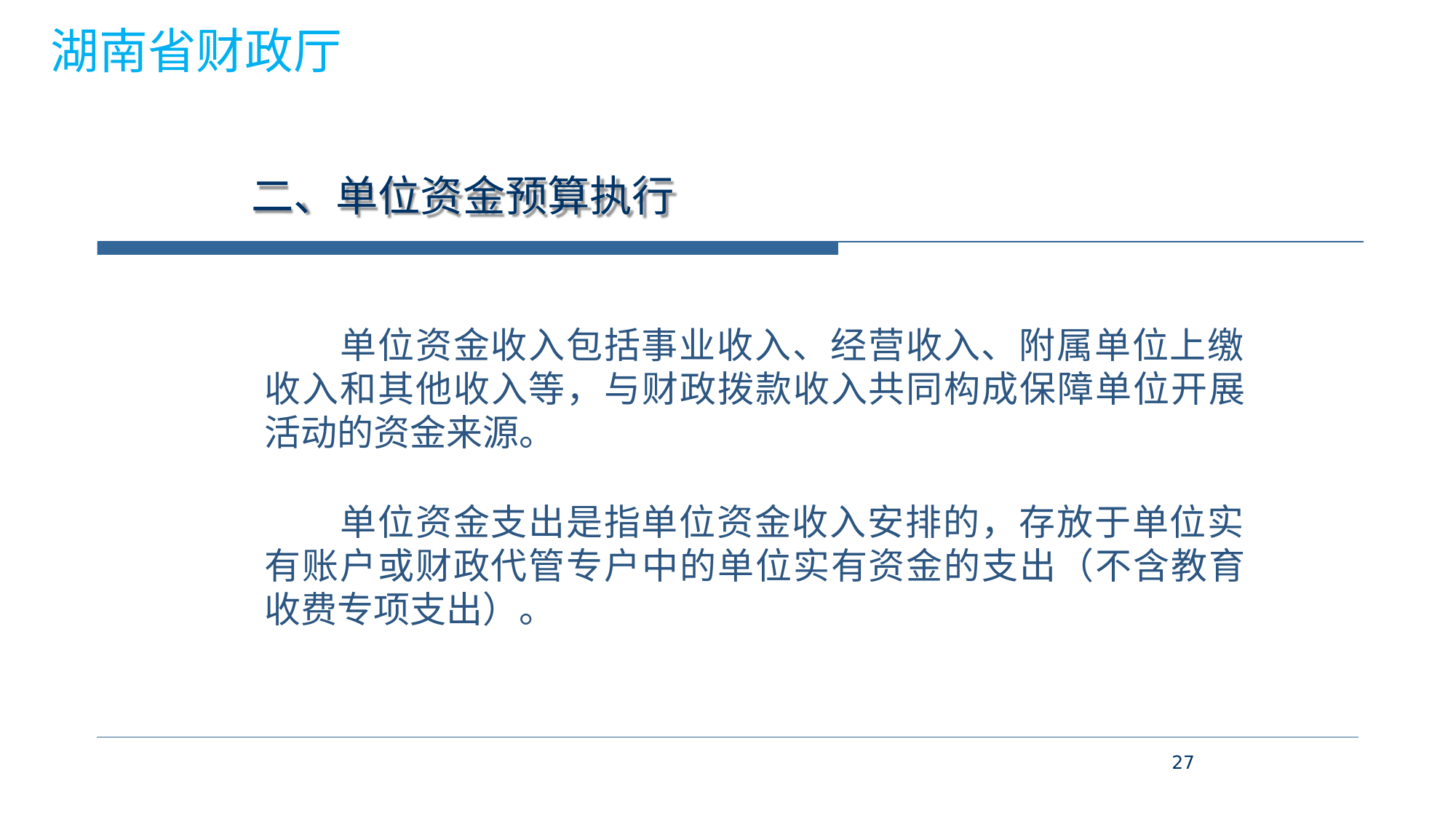

湖南省财政厅

# 二、单位资金预算执行
单位资金收入包括事业收入、经营收入、附属单位上缴 收入和其他收入等，与财政拨款收入共同构成保障单位开展 活动的资金来源。

单位资金支出是指单位资金收入安排的，存放于单位实 有账户或财政代管专户中的单位实有资金的支出（不含教育 收费专项支出）。

27